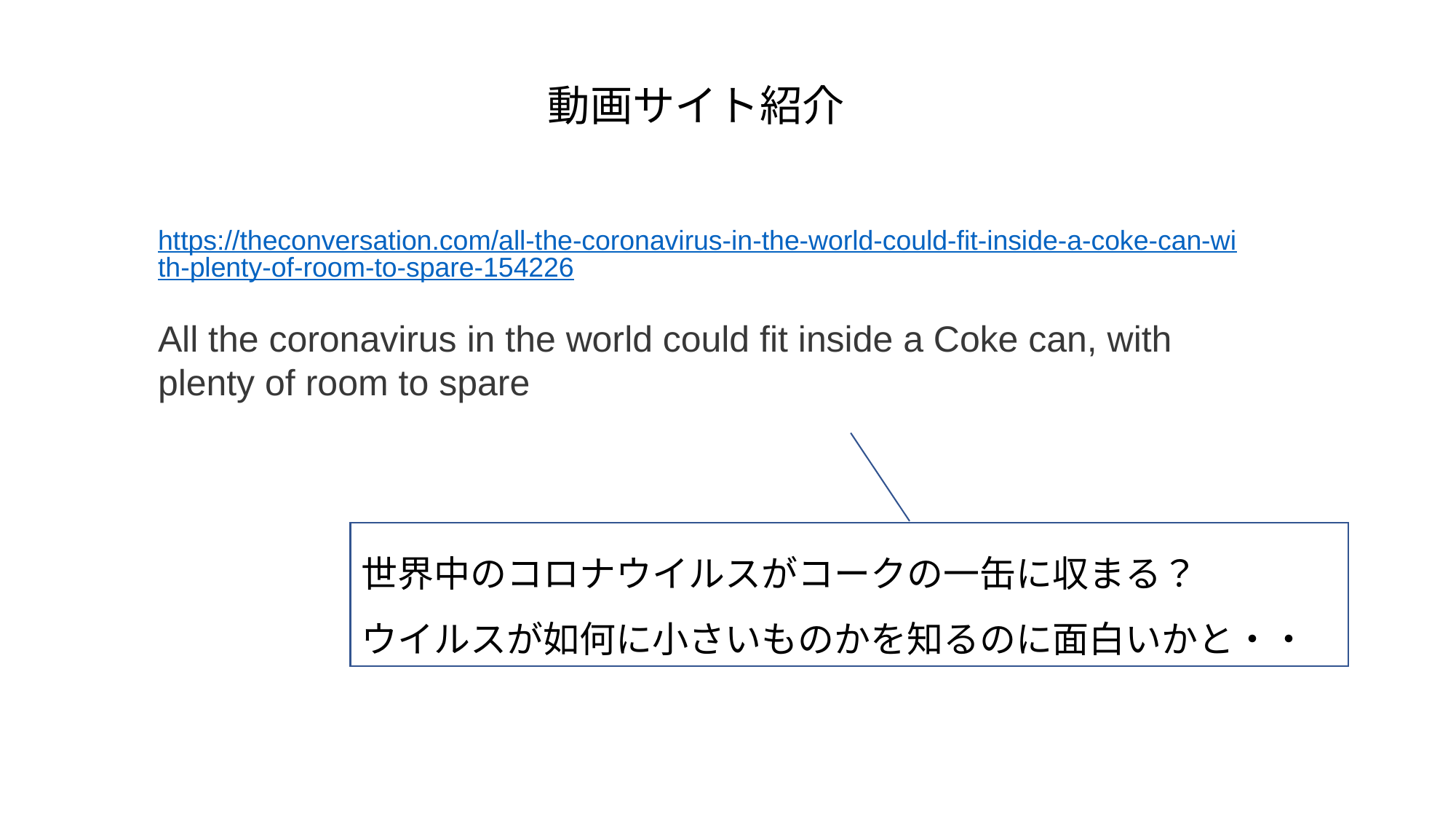

動画サイト紹介
https://theconversation.com/all-the-coronavirus-in-the-world-could-fit-inside-a-coke-can-with-plenty-of-room-to-spare-154226

All the coronavirus in the world could fit inside a Coke can, with plenty of room to spare
世界中のコロナウイルスがコークの一缶に収まる？
ウイルスが如何に小さいものかを知るのに面白いかと・・